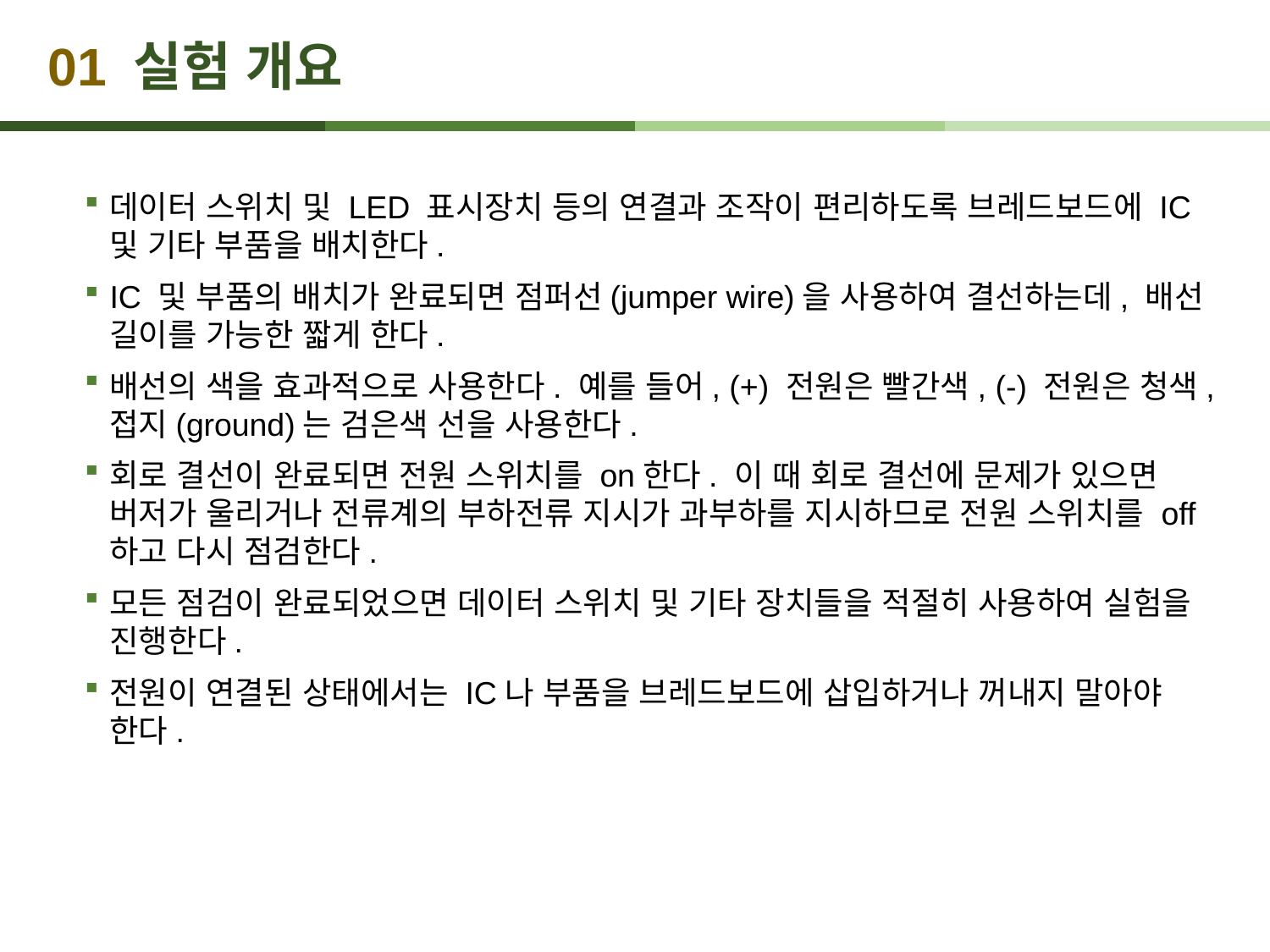

# 01 실험 개요

데이터 스위치 및 LED 표시장치 등의 연결과 조작이 편리하도록 브레드보드에 IC 및 기타 부품을 배치한다.
IC 및 부품의 배치가 완료되면 점퍼선(jumper wire)을 사용하여 결선하는데, 배선 길이를 가능한 짧게 한다.
배선의 색을 효과적으로 사용한다. 예를 들어, (+) 전원은 빨간색, (-) 전원은 청색, 접지(ground)는 검은색 선을 사용한다.
회로 결선이 완료되면 전원 스위치를 on한다. 이 때 회로 결선에 문제가 있으면 버저가 울리거나 전류계의 부하전류 지시가 과부하를 지시하므로 전원 스위치를 off하고 다시 점검한다.
모든 점검이 완료되었으면 데이터 스위치 및 기타 장치들을 적절히 사용하여 실험을 진행한다.
전원이 연결된 상태에서는 IC나 부품을 브레드보드에 삽입하거나 꺼내지 말아야 한다.